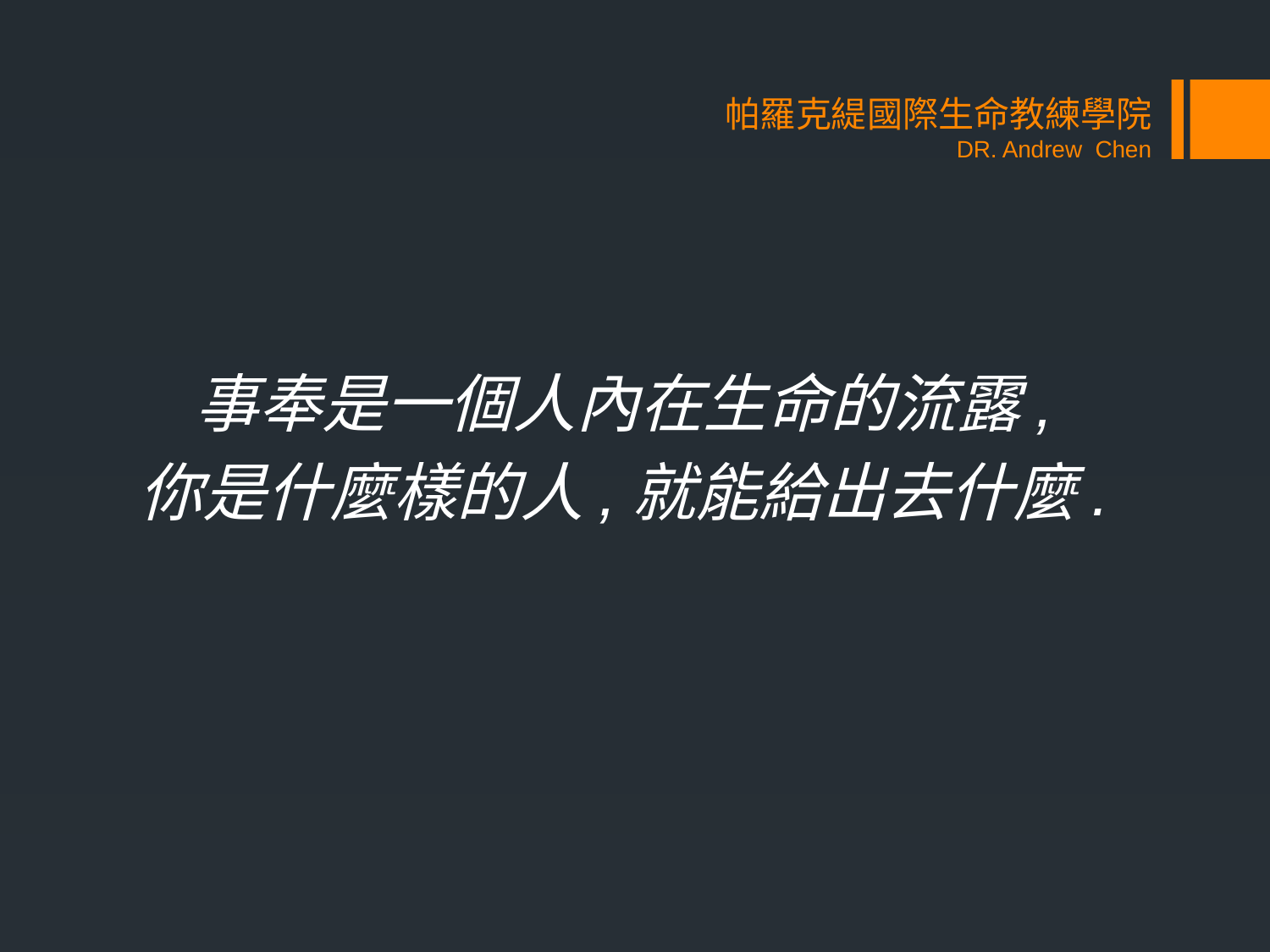

# 帕羅克緹國際生命教練學院 DR. Andrew  Chen

事奉是一個人內在生命的流露,
你是什麼樣的人,就能給出去什麼.